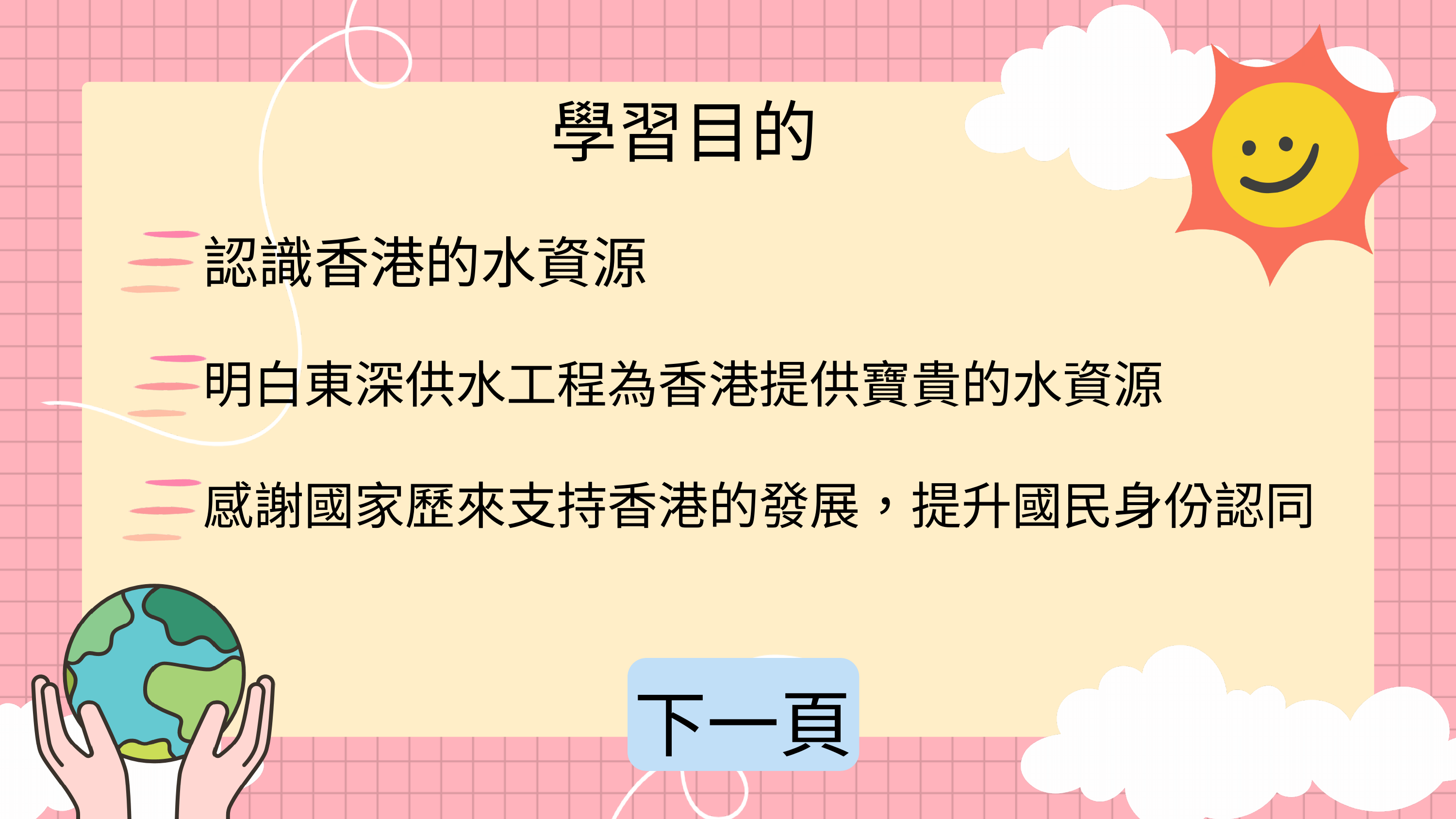

學習目的

認識香港的水資源

明白東深供水工程為香港提供寶貴的水資源

感謝國家歷來支持香港的發展，提升國民身份認同

下一頁